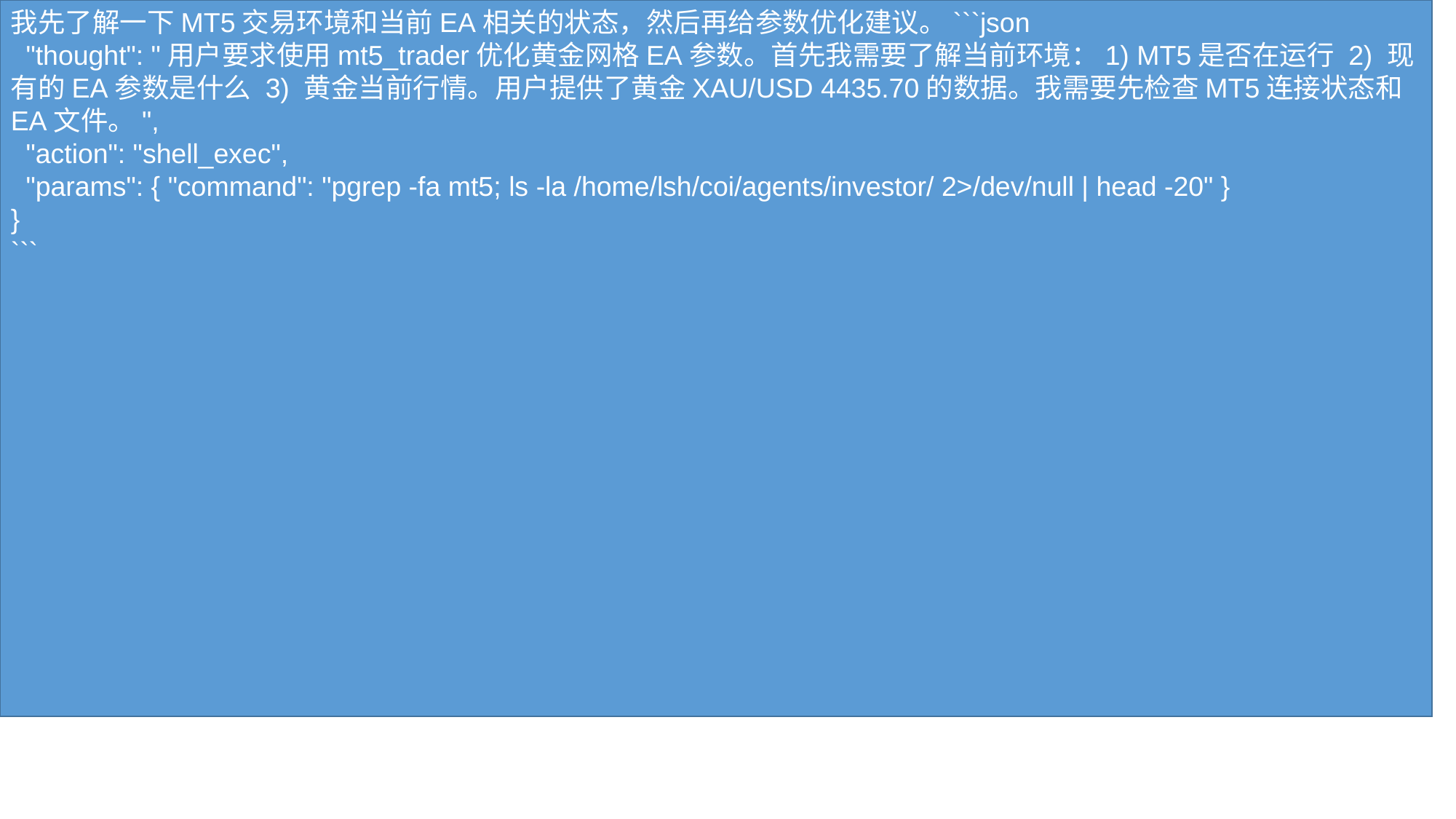

我先了解一下MT5交易环境和当前EA相关的状态，然后再给参数优化建议。```json
  "thought": "用户要求使用mt5_trader优化黄金网格EA参数。首先我需要了解当前环境：1) MT5是否在运行 2) 现有的EA参数是什么 3) 黄金当前行情。用户提供了黄金XAU/USD 4435.70的数据。我需要先检查MT5连接状态和EA文件。",
  "action": "shell_exec",
  "params": { "command": "pgrep -fa mt5; ls -la /home/lsh/coi/agents/investor/ 2>/dev/null | head -20" }
}
```
#